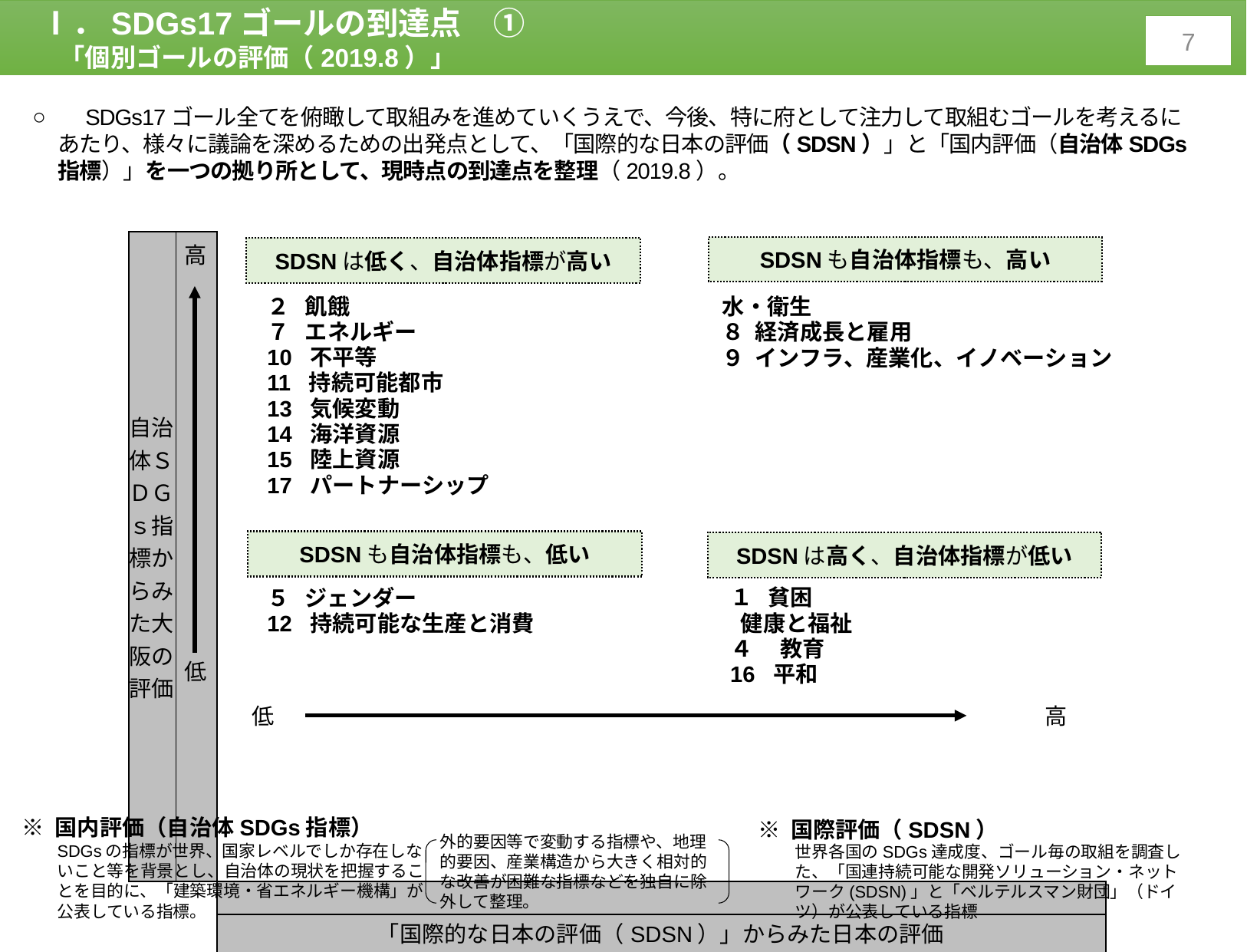

Ⅰ．SDGs17ゴールの到達点　①
　　「個別ゴールの評価（2019.8）」
7
　SDGs17ゴール全てを俯瞰して取組みを進めていくうえで、今後、特に府として注力して取組むゴールを考えるにあたり、様々に議論を深めるための出発点として、「国際的な日本の評価（SDSN）」と「国内評価（自治体SDGs指標）」を一つの拠り所として、現時点の到達点を整理（2019.8）。
| 自治体ＳＤＧｓ指標からみた大阪の評価 |  |  |  |  |  |
| --- | --- | --- | --- | --- | --- |
|  |  |  |  |  |  |
|  |  |  |  |  |  |
|  |  |  |  |  |  |
|  |  |  |  |  |  |
|  |  | 「国際的な日本の評価（SDSN）」からみた日本の評価 |  |  |  |
高
SDSNも自治体指標も、高い
SDSNは低く、自治体指標が高い
水・衛生
８  経済成長と雇用
９  インフラ、産業化、イノベーション
２   飢餓
７   エネルギー
10  不平等
11  持続可能都市
13  気候変動
14  海洋資源
15  陸上資源
17  パートナーシップ
SDSNも自治体指標も、低い
SDSNは高く、自治体指標が低い
１   貧困
 健康と福祉
４　 教育
16  平和
５   ジェンダー
12  持続可能な生産と消費
低
低
高
※ 国内評価（自治体SDGs指標）
※ 国際評価（SDSN）
SDGsの指標が世界、国家レベルでしか存在しないこと等を背景とし、自治体の現状を把握することを目的に、「建築環境・省エネルギー機構」が公表している指標。
世界各国のSDGs達成度、ゴール毎の取組を調査した、「国連持続可能な開発ソリューション・ネットワーク(SDSN)」と「ベルテルスマン財団」（ドイツ）が公表している指標
外的要因等で変動する指標や、地理的要因、産業構造から大きく相対的な改善が困難な指標などを独自に除外して整理。